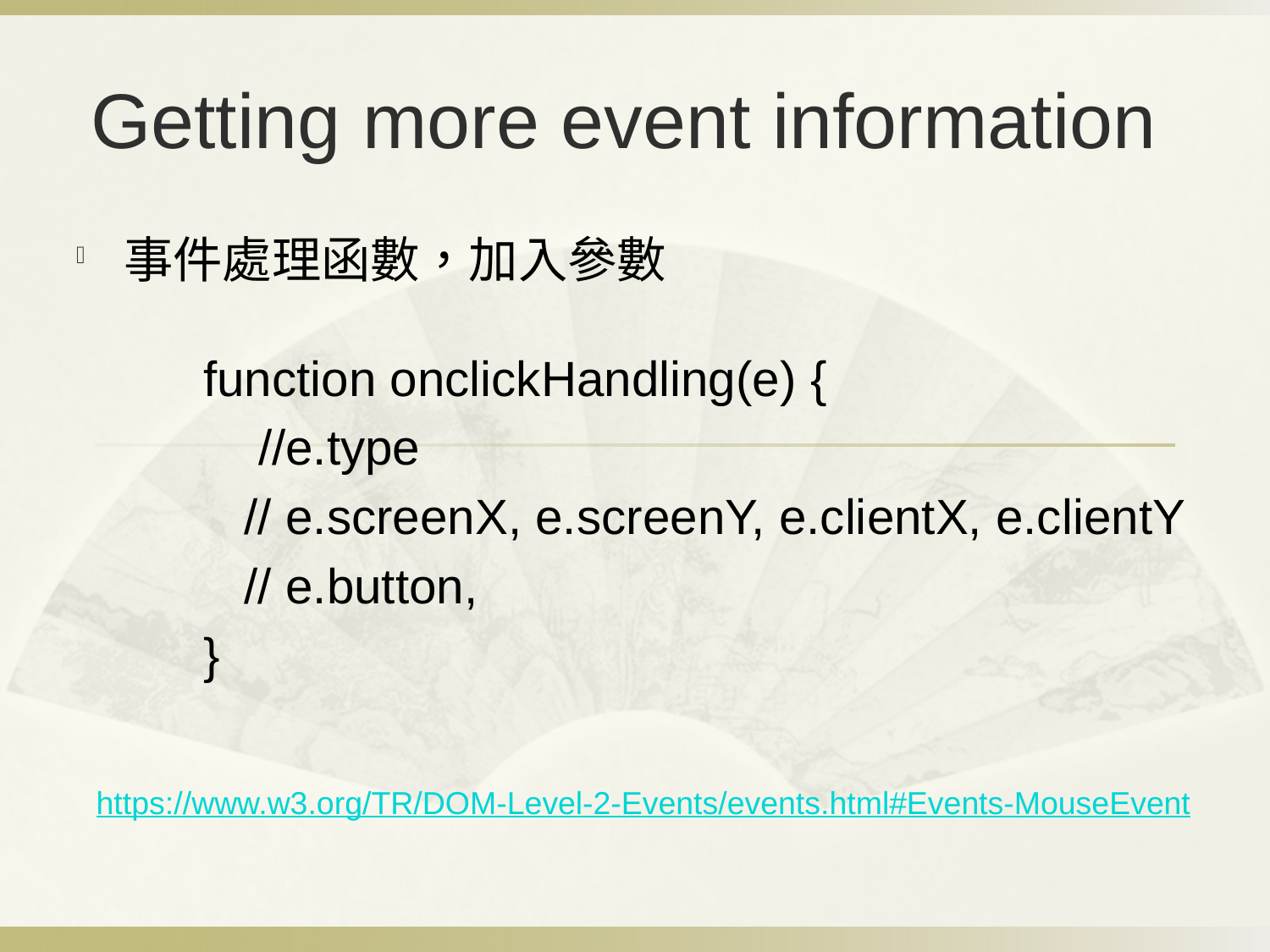

Getting more event information
事件處理函數，加入參數

function onclickHandling(e) {
    //e.type
   // e.screenX, e.screenY, e.clientX, e.clientY
   // e.button,
}
https://www.w3.org/TR/DOM-Level-2-Events/events.html#Events-MouseEvent